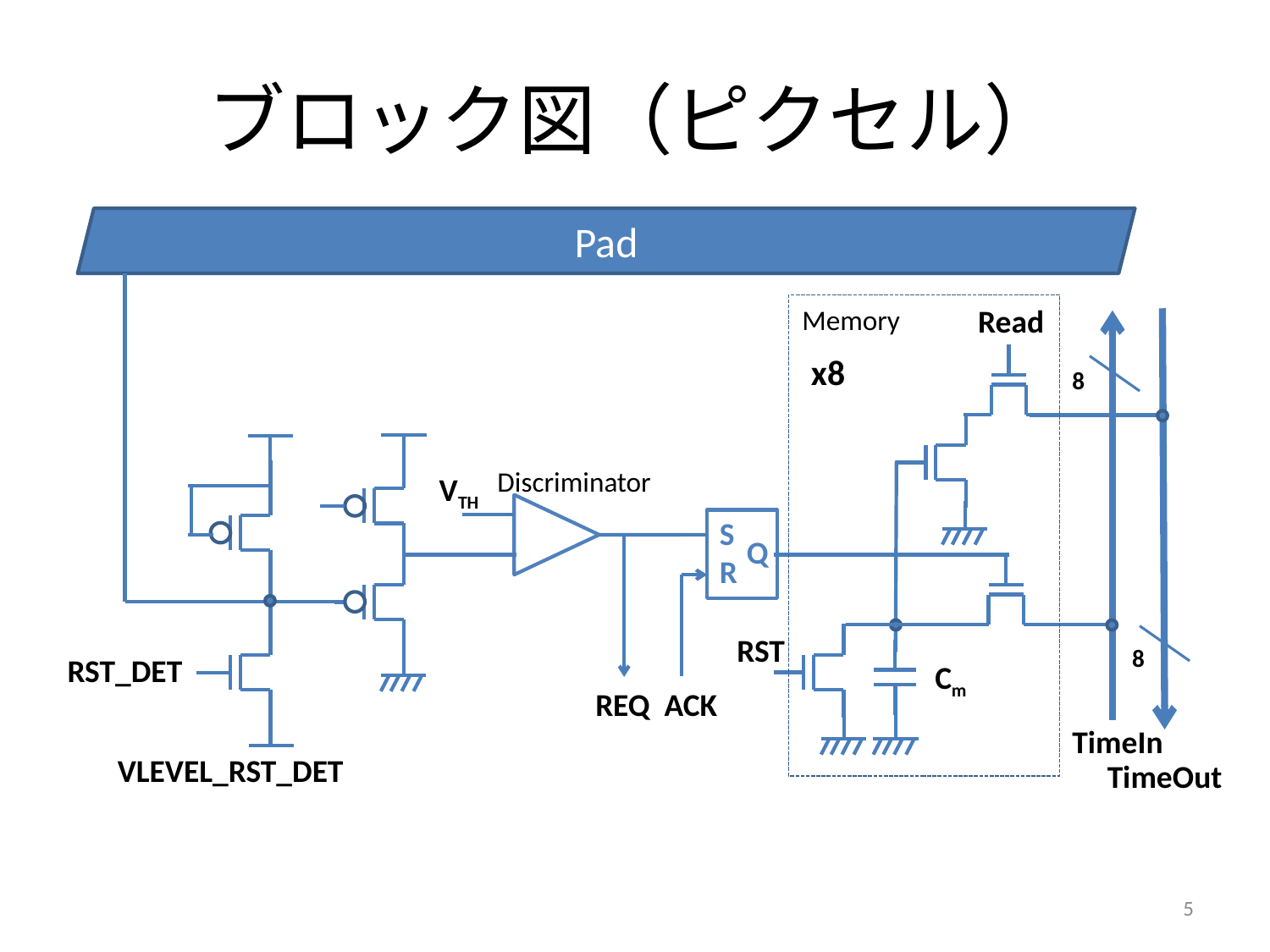

# ブロック図（ピクセル）
Pad

Read
Memory
x8
8

Discriminator

VTH

S
R

Q

RST
8
RST_DET
Cm
REQ  ACK
TimeIn
VLEVEL_RST_DET
TimeOut
5